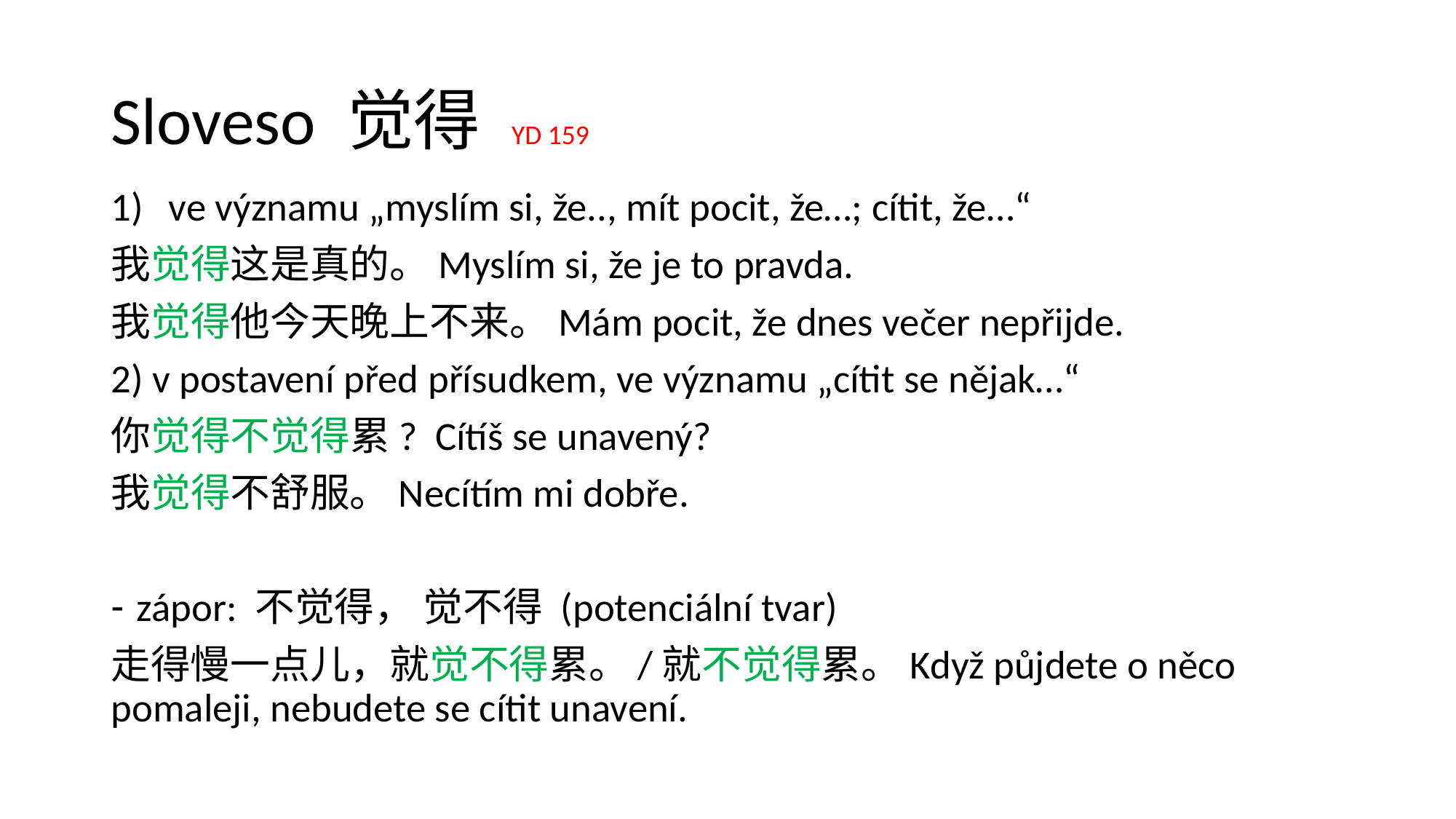

# Sloveso 觉得 YD 159
ve významu „myslím si, že.., mít pocit, že…; cítit, že…“
我觉得这是真的。Myslím si, že je to pravda.
我觉得他今天晚上不来。Mám pocit, že dnes večer nepřijde.
2) v postavení před přísudkem, ve významu „cítit se nějak…“
你觉得不觉得累?  Cítíš se unavený?
我觉得不舒服。Necítím mi dobře.

zápor: 不觉得， 觉不得 (potenciální tvar)
走得慢一点儿，就觉不得累。/就不觉得累。Když půjdete o něco pomaleji, nebudete se cítit unavení.